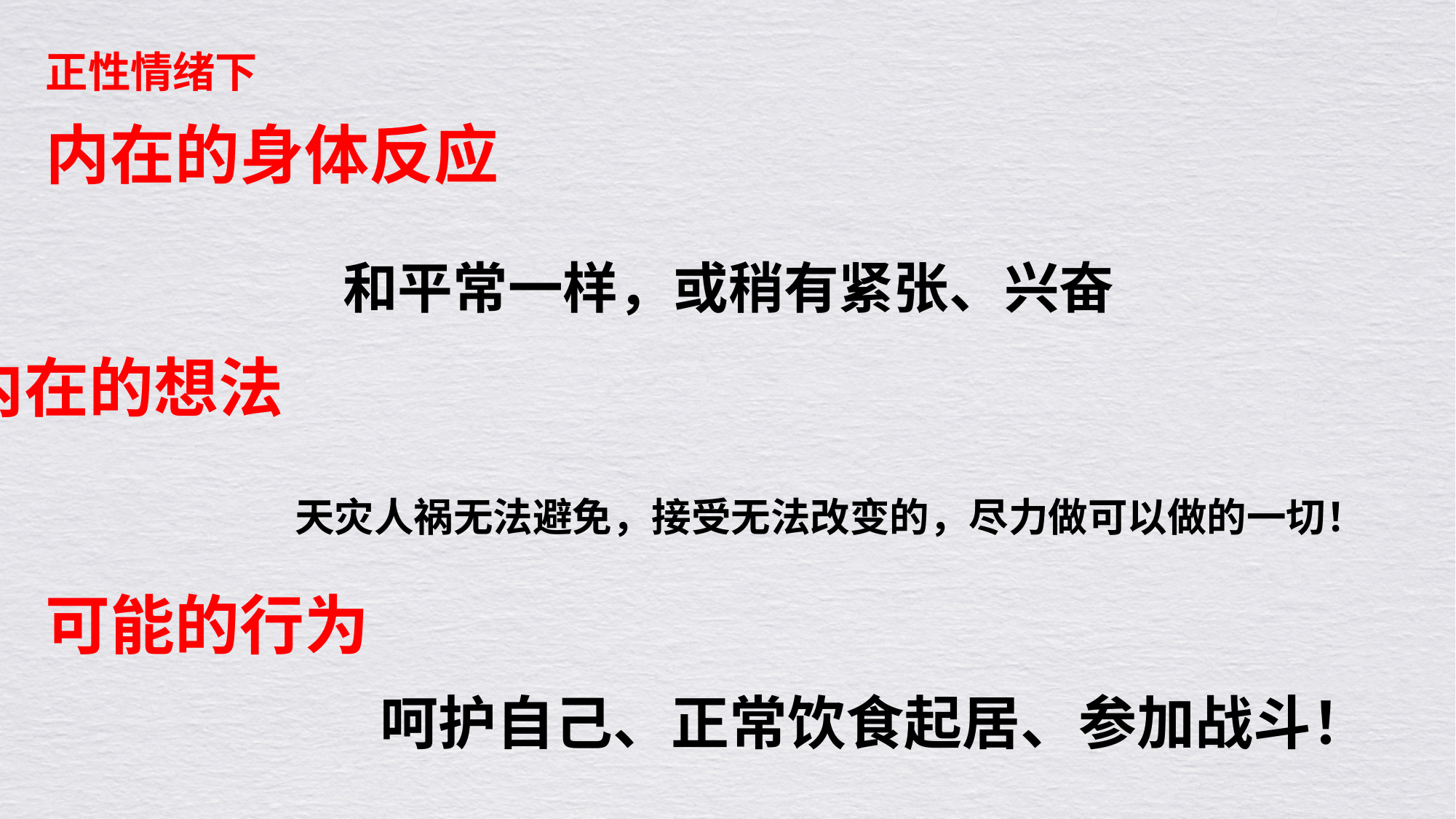

正性情绪下
内在的身体反应
  和平常一样，或稍有紧张、兴奋

内在的想法
  天灾人祸无法避免，接受无法改变的，尽力做可以做的一切！
可能的行为
 呵护自己、正常饮食起居、参加战斗！